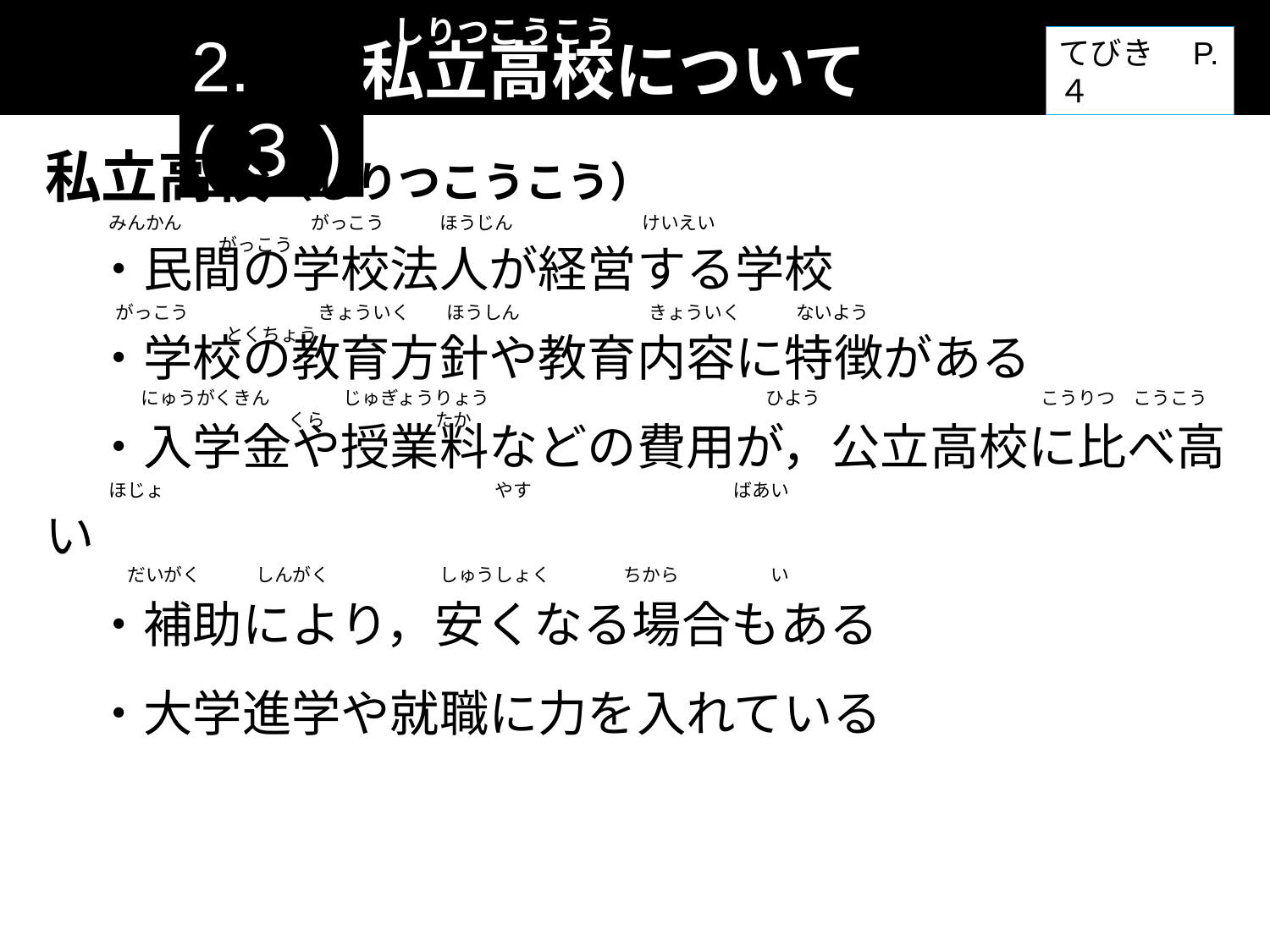

しりつこうこう
私立高校について
2.(３)
てびき　P.４

私立高校（しりつこうこう）
　・民間の学校法人が経営する学校
　・学校の教育方針や教育内容に特徴がある
　・入学金や授業料などの費用が，公立高校に比べ高い
　・補助により，安くなる場合もある
　・大学進学や就職に力を入れている

みんかん　　　　　　　がっこう　　　ほうじん　　　　　　　けいえい　　　　　　　　　がっこう
がっこう　　　　　　　きょういく　　ほうしん　　　　　　　きょういく　　　ないよう　　　　　　とくちょう
にゅうがくきん　　　　じゅぎょうりょう　　　　　　　　　　　　　　　ひよう　　　　　　　　　　　　こうりつ　こうこう　　　　　　　　くら　　　　　　たか
ほじょ　　　　　　　　　　　　　　　　　　やす　　　　　　　　　　　ばあい
　だいがく　　　しんがく　　　　　　しゅうしょく　　　　ちから　　　　　い